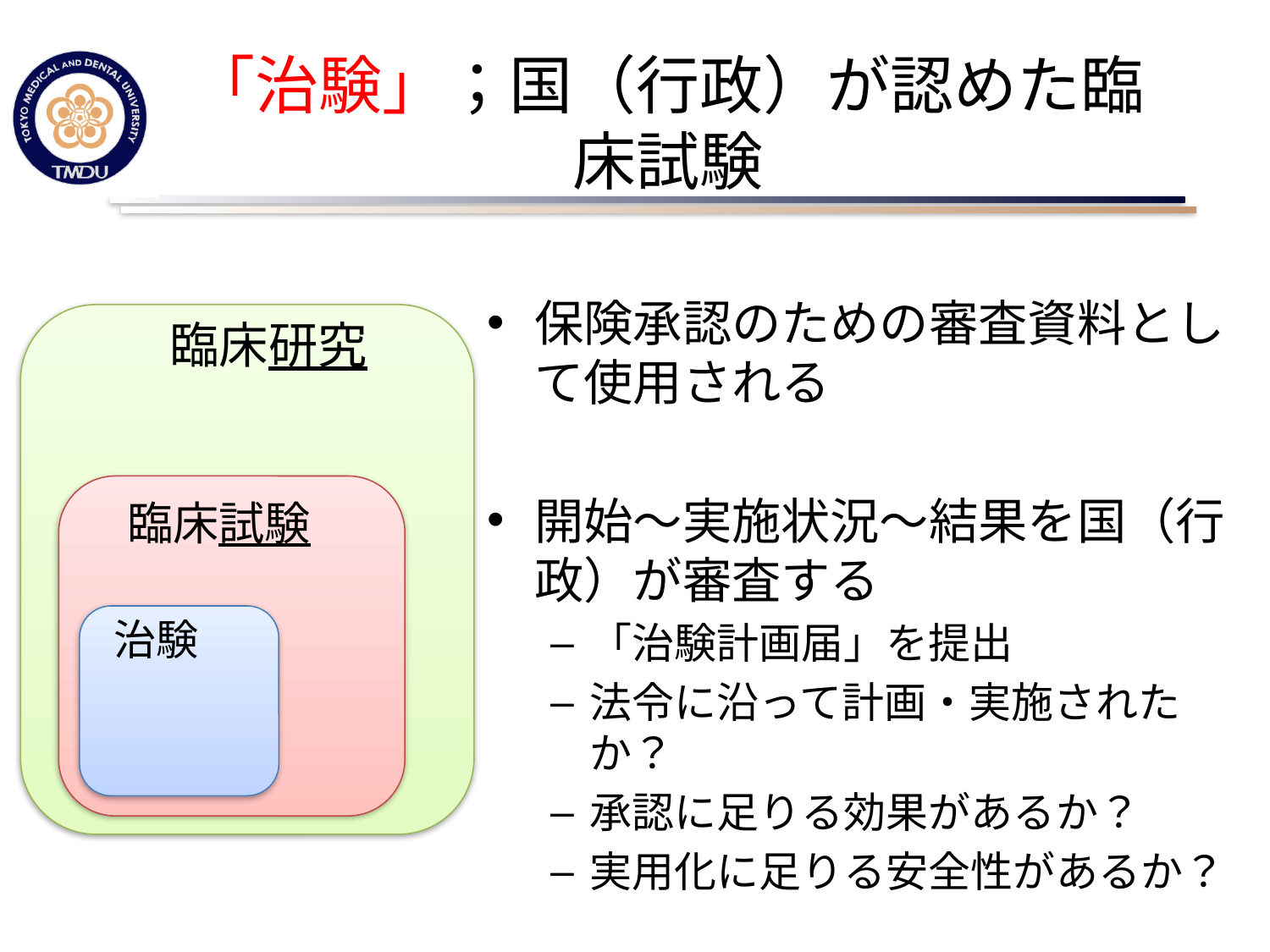

# 「治験」；国（行政）が認めた臨床試験
保険承認のための審査資料として使用される

開始～実施状況～結果を国（行政）が審査する
「治験計画届」を提出
法令に沿って計画・実施されたか？
承認に足りる効果があるか？
実用化に足りる安全性があるか？

臨床研究

臨床試験

治験